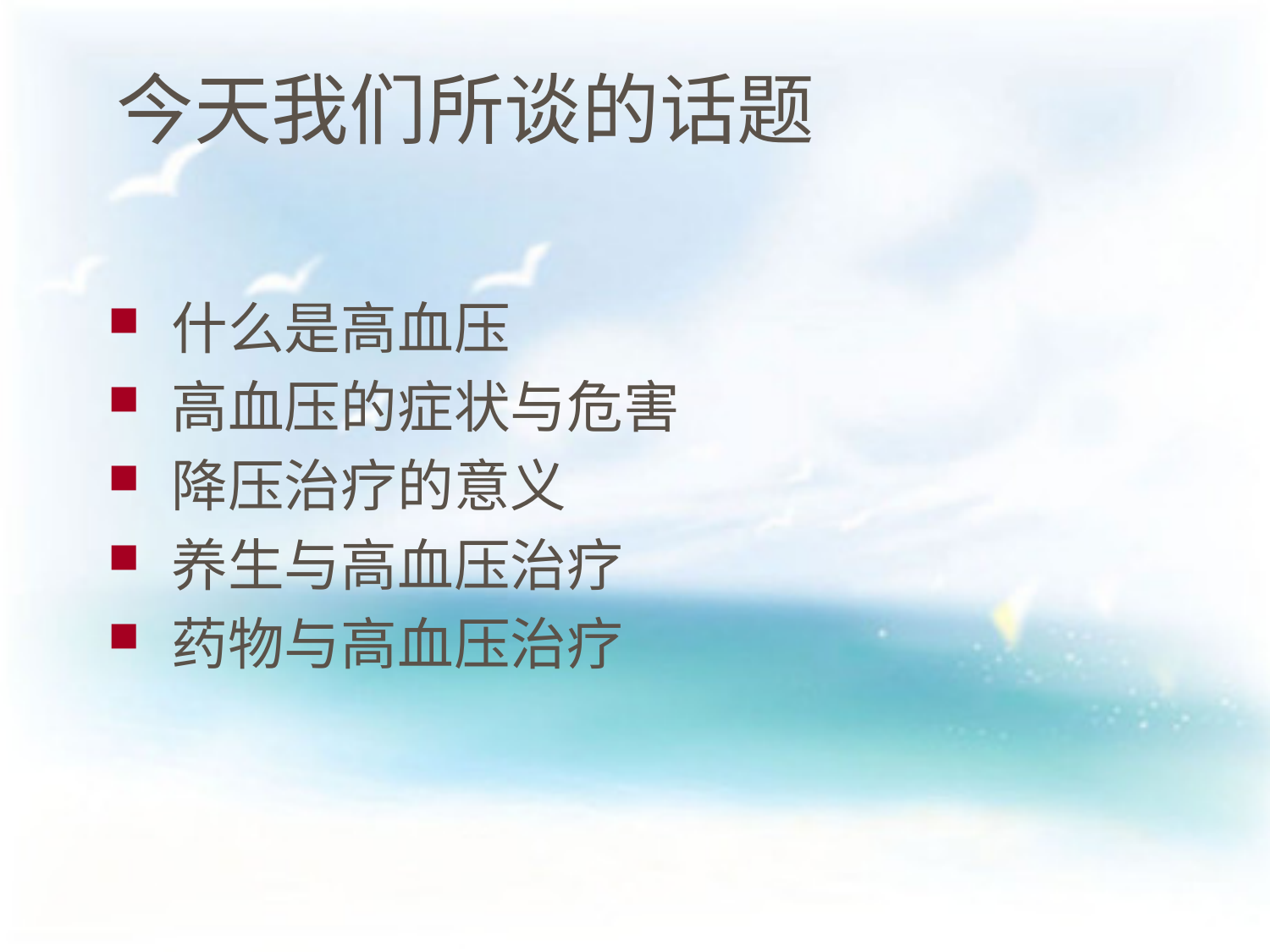

# 今天我们所谈的话题
什么是高血压
高血压的症状与危害
降压治疗的意义
养生与高血压治疗
药物与高血压治疗